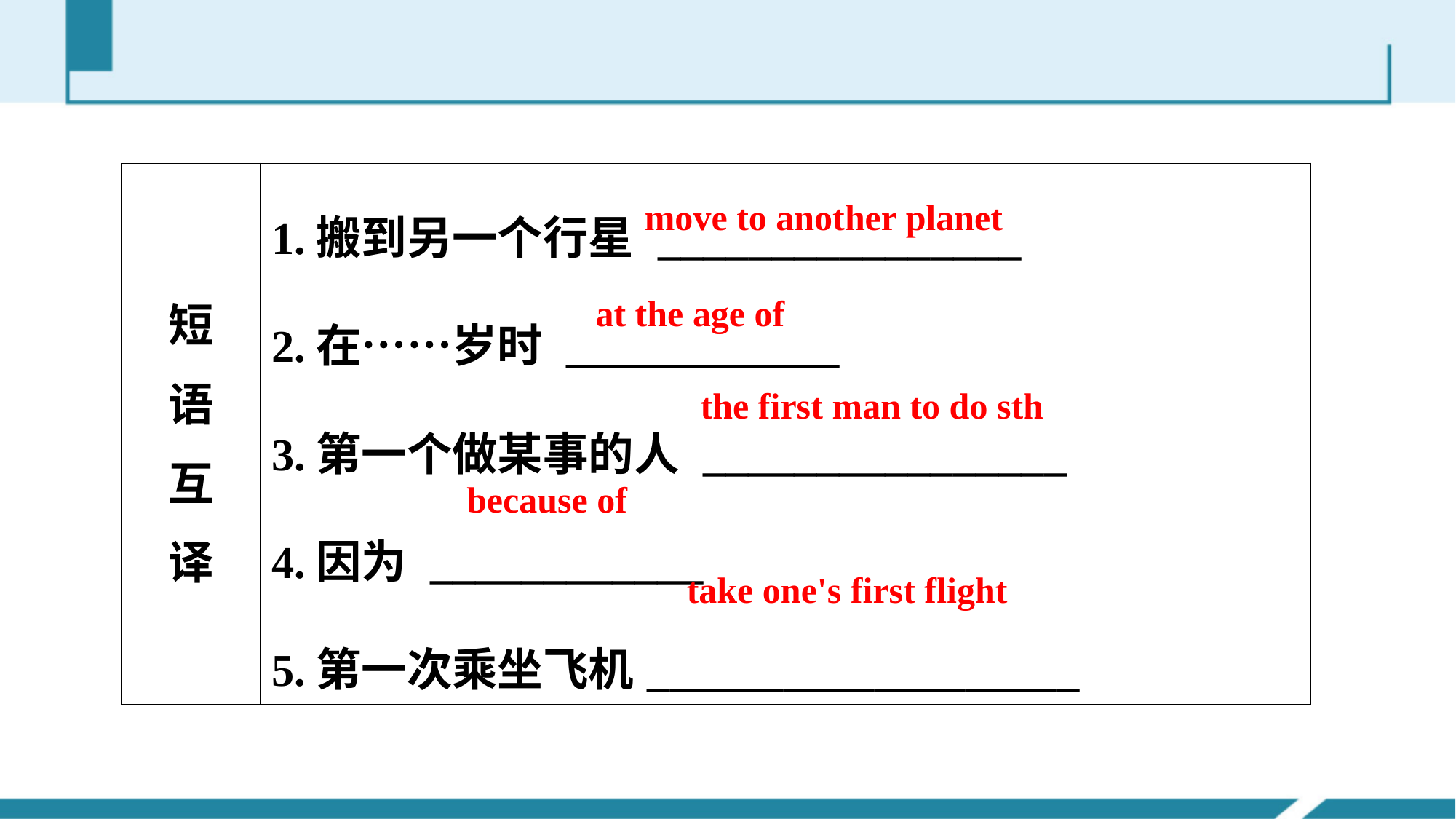

| 短 语 互 译 | 1.搬到另一个行星 \_\_\_\_\_\_\_\_\_\_\_\_\_\_\_\_ 2.在……岁时 \_\_\_\_\_\_\_\_\_\_\_\_ 3.第一个做某事的人 \_\_\_\_\_\_\_\_\_\_\_\_\_\_\_\_ 4.因为 \_\_\_\_\_\_\_\_\_\_\_\_ 5.第一次乘坐飞机\_\_\_\_\_\_\_\_\_\_\_\_\_\_\_\_\_\_\_ |
| --- | --- |
move to another planet
at the age of

 the first man to do sth
because of
take one's first flight